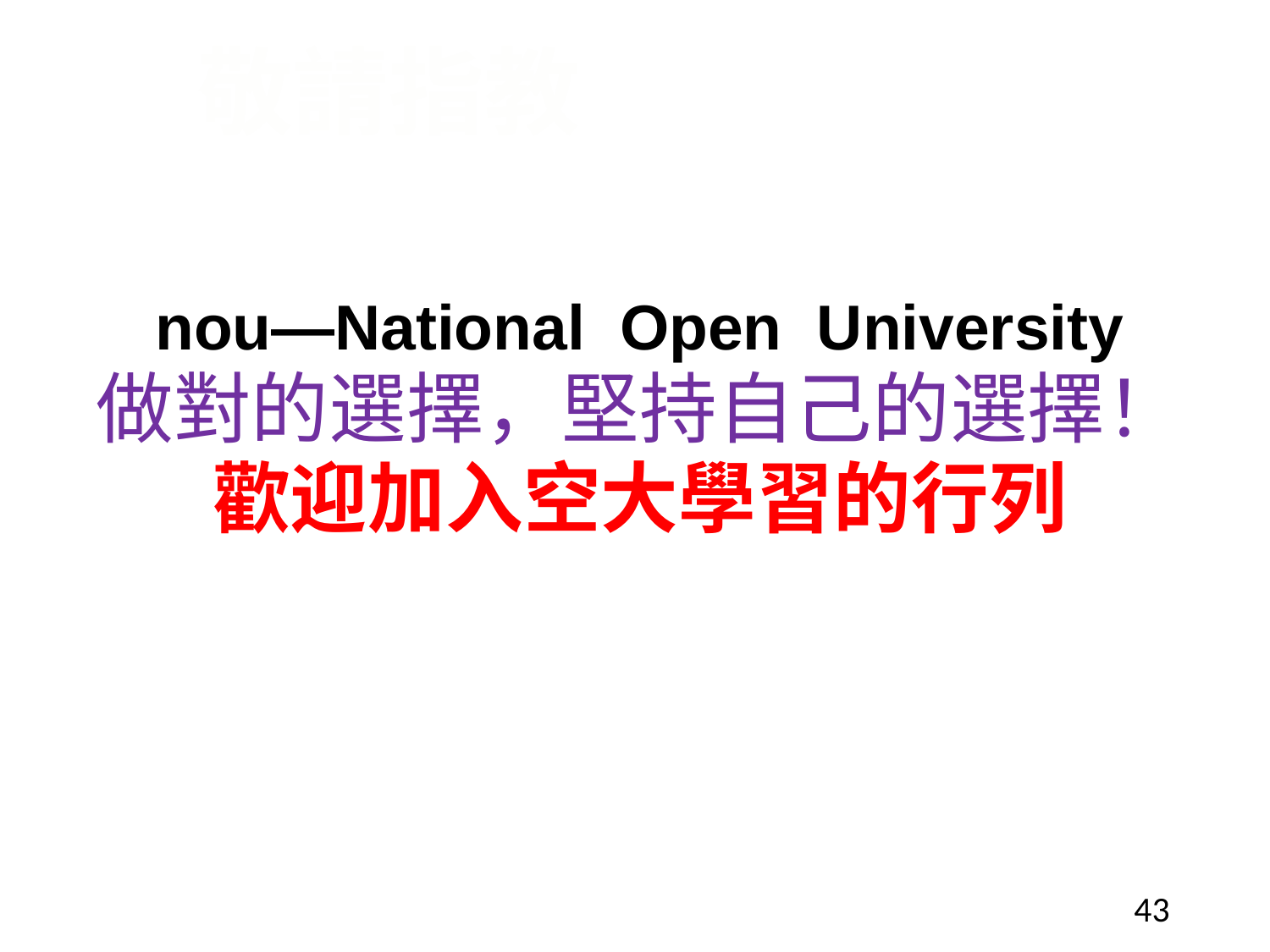

敬請指教
nou—National  Open  University
做對的選擇，堅持自己的選擇！
歡迎加入空大學習的行列

43